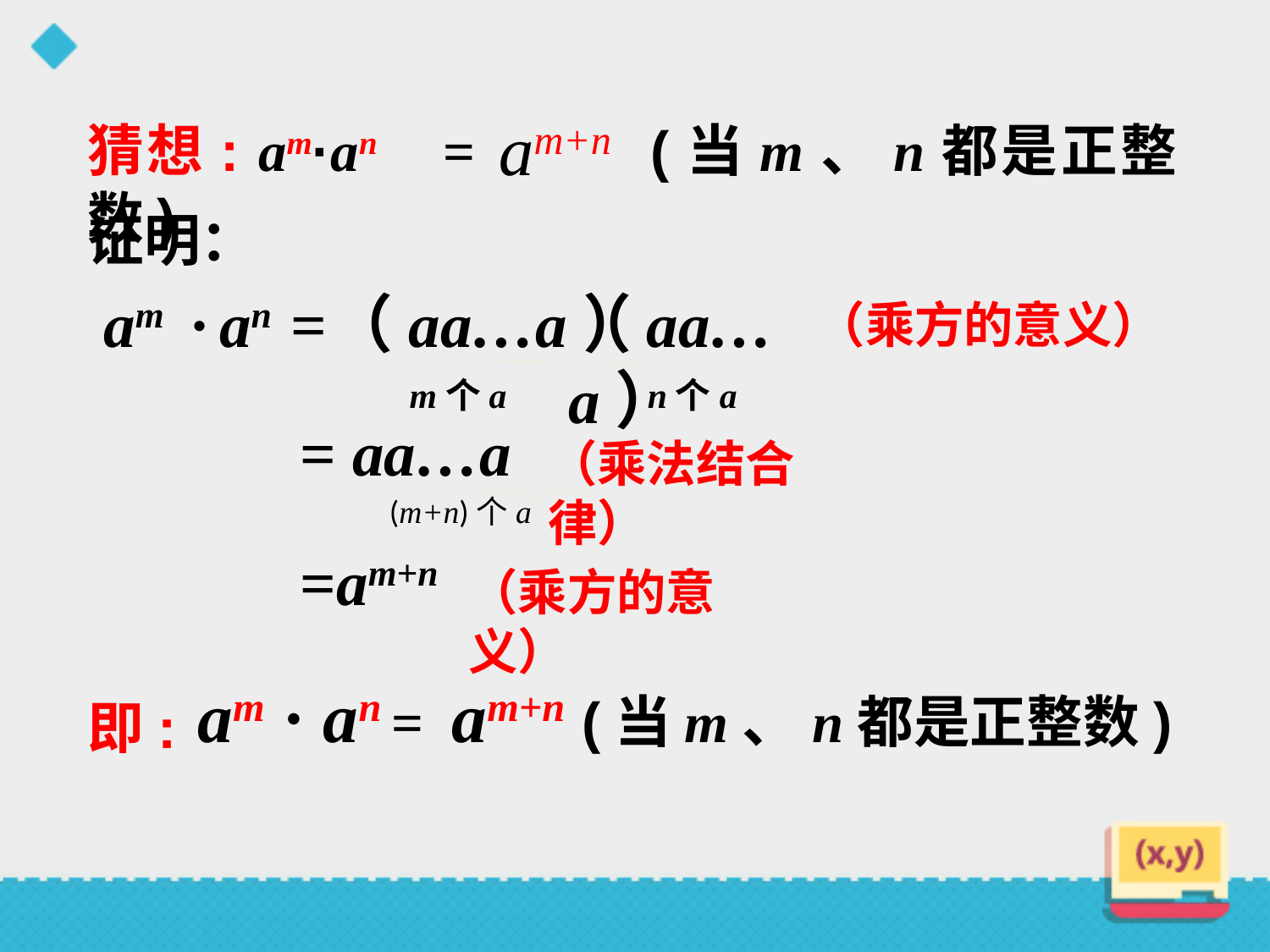

am+n
猜想: am·an　=          (当m、n都是正整数)
证明：

  am  · an  =
（aa…a）
（aa…a）
（乘方的意义）
m个a
n个a
= aa…a

（乘法结合律）
(m+n)个a
=am+n
（乘方的意义）
am · an =  am+n (当m、n都是正整数)
即: